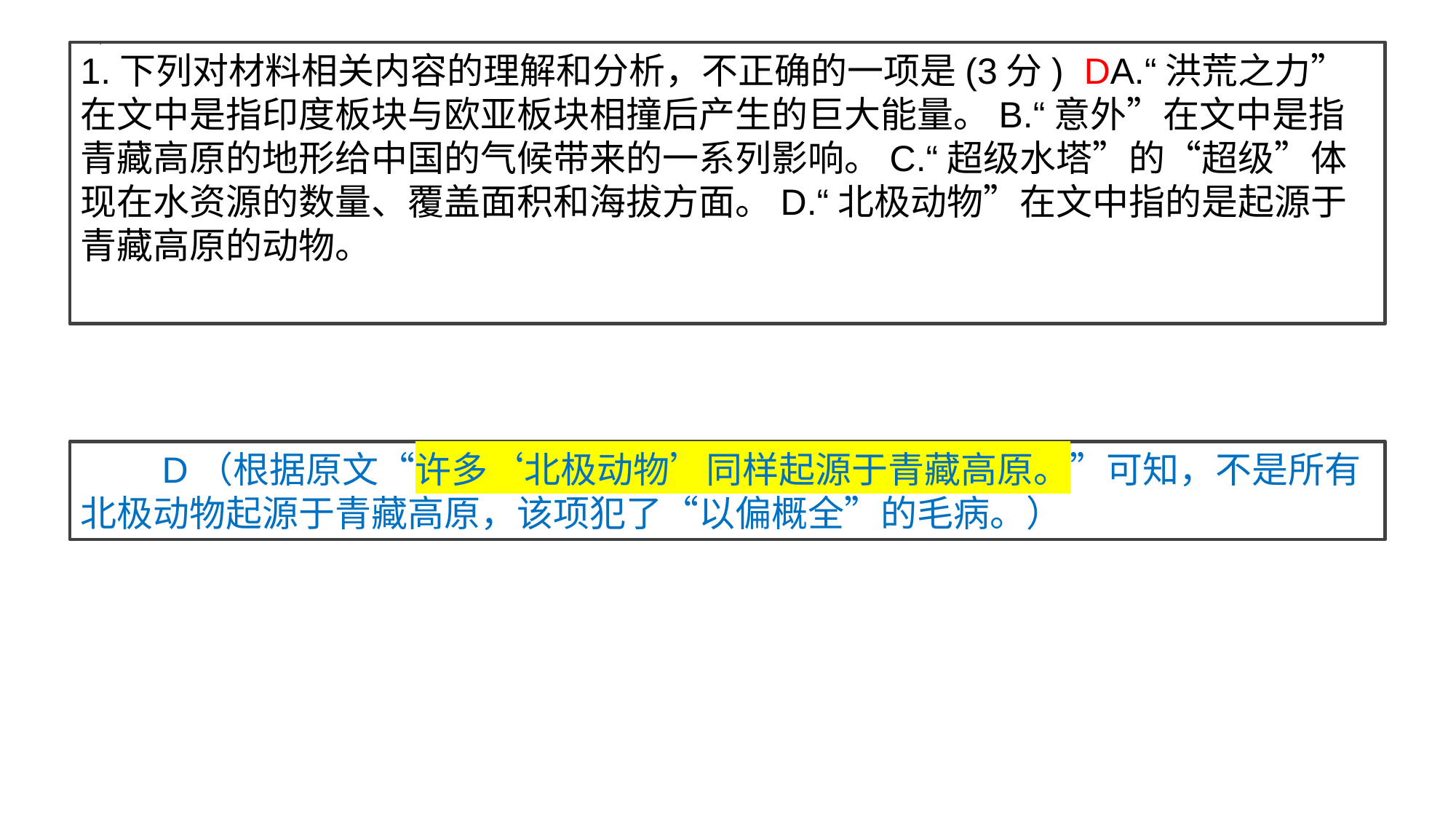

1.下列对材料相关内容的理解和分析，不正确的一项是(3分)  DA.“洪荒之力”在文中是指印度板块与欧亚板块相撞后产生的巨大能量。B.“意外”在文中是指青藏高原的地形给中国的气候带来的一系列影响。C.“超级水塔”的“超级”体现在水资源的数量、覆盖面积和海拔方面。D.“北极动物”在文中指的是起源于青藏高原的动物。

        D（根据原文“许多‘北极动物’同样起源于青藏高原。”可知，不是所有北极动物起源于青藏高原，该项犯了“以偏概全”的毛病。）